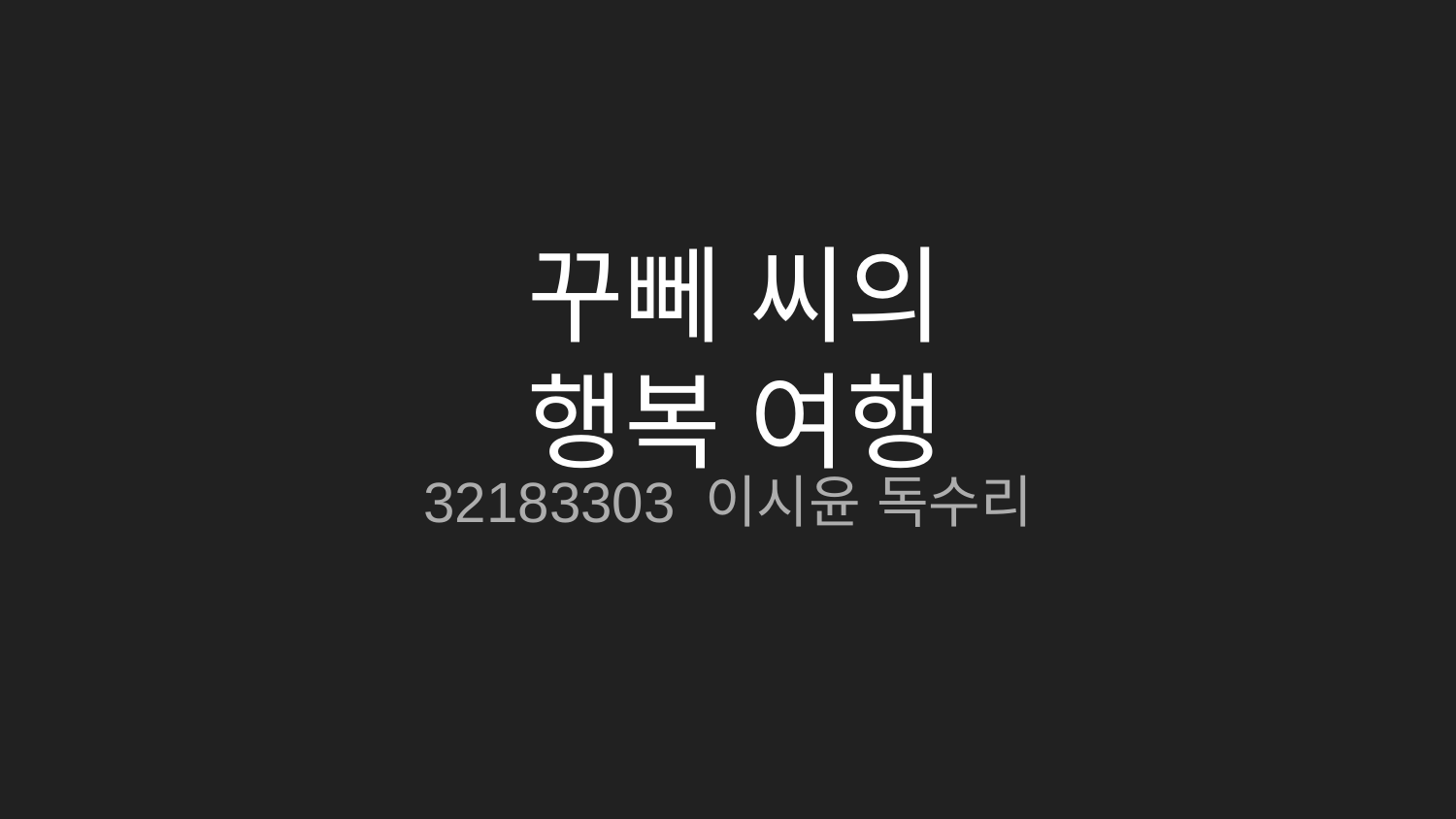

# 꾸뻬 씨의 행복 여행
32183303 이시윤 독수리